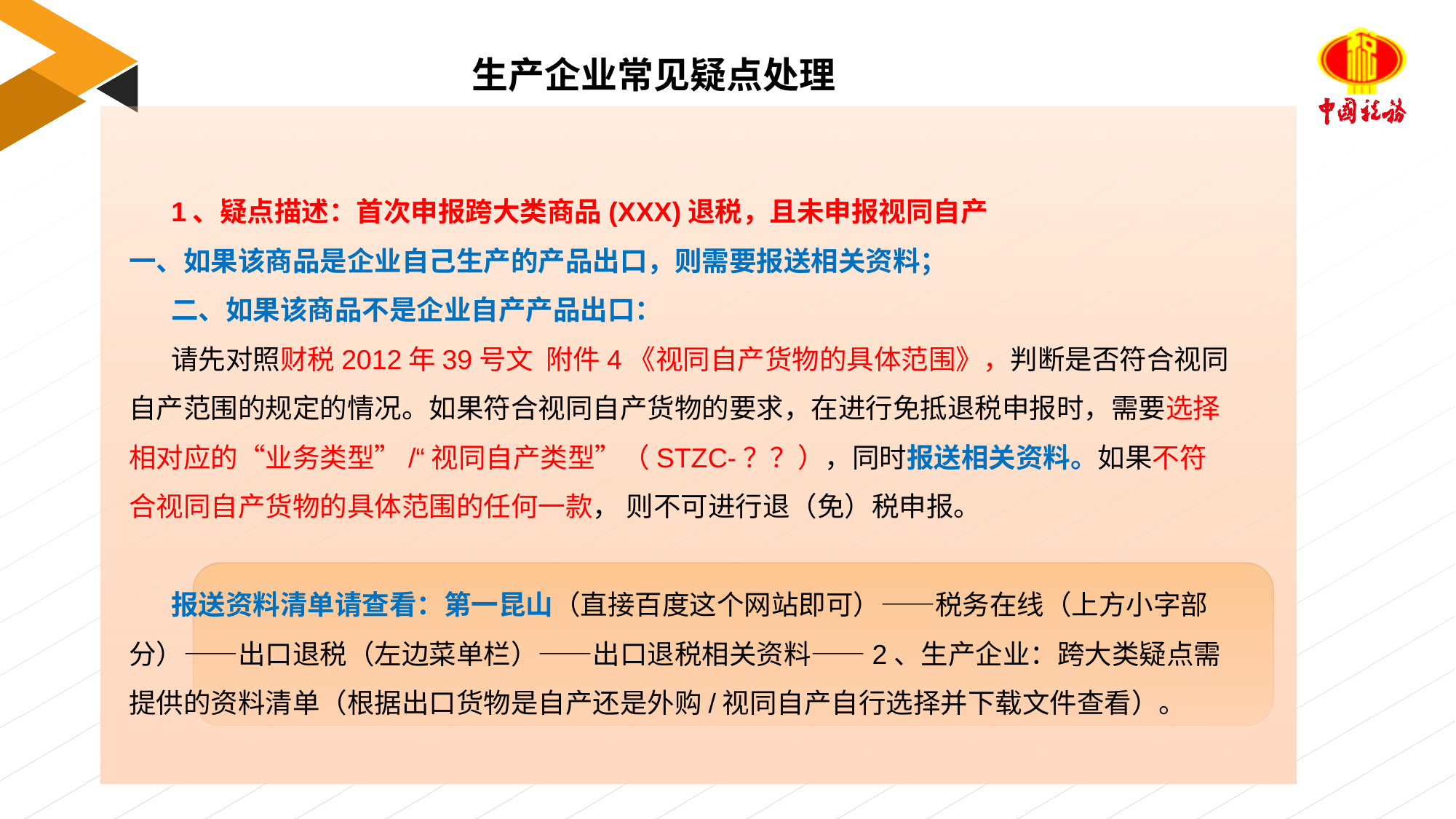

生产企业常见疑点处理

1、疑点描述：首次申报跨大类商品(XXX)退税，且未申报视同自产
一、如果该商品是企业自己生产的产品出口，则需要报送相关资料；
二、如果该商品不是企业自产产品出口：
请先对照财税2012年39号文  附件4《视同自产货物的具体范围》，判断是否符合视同自产范围的规定的情况。如果符合视同自产货物的要求，在进行免抵退税申报时，需要选择相对应的“业务类型”/“视同自产类型”（STZC-？？），同时报送相关资料。如果不符合视同自产货物的具体范围的任何一款， 则不可进行退（免）税申报。

报送资料清单请查看：第一昆山（直接百度这个网站即可）——税务在线（上方小字部分）——出口退税（左边菜单栏）——出口退税相关资料——2、生产企业：跨大类疑点需提供的资料清单（根据出口货物是自产还是外购/视同自产自行选择并下载文件查看）。